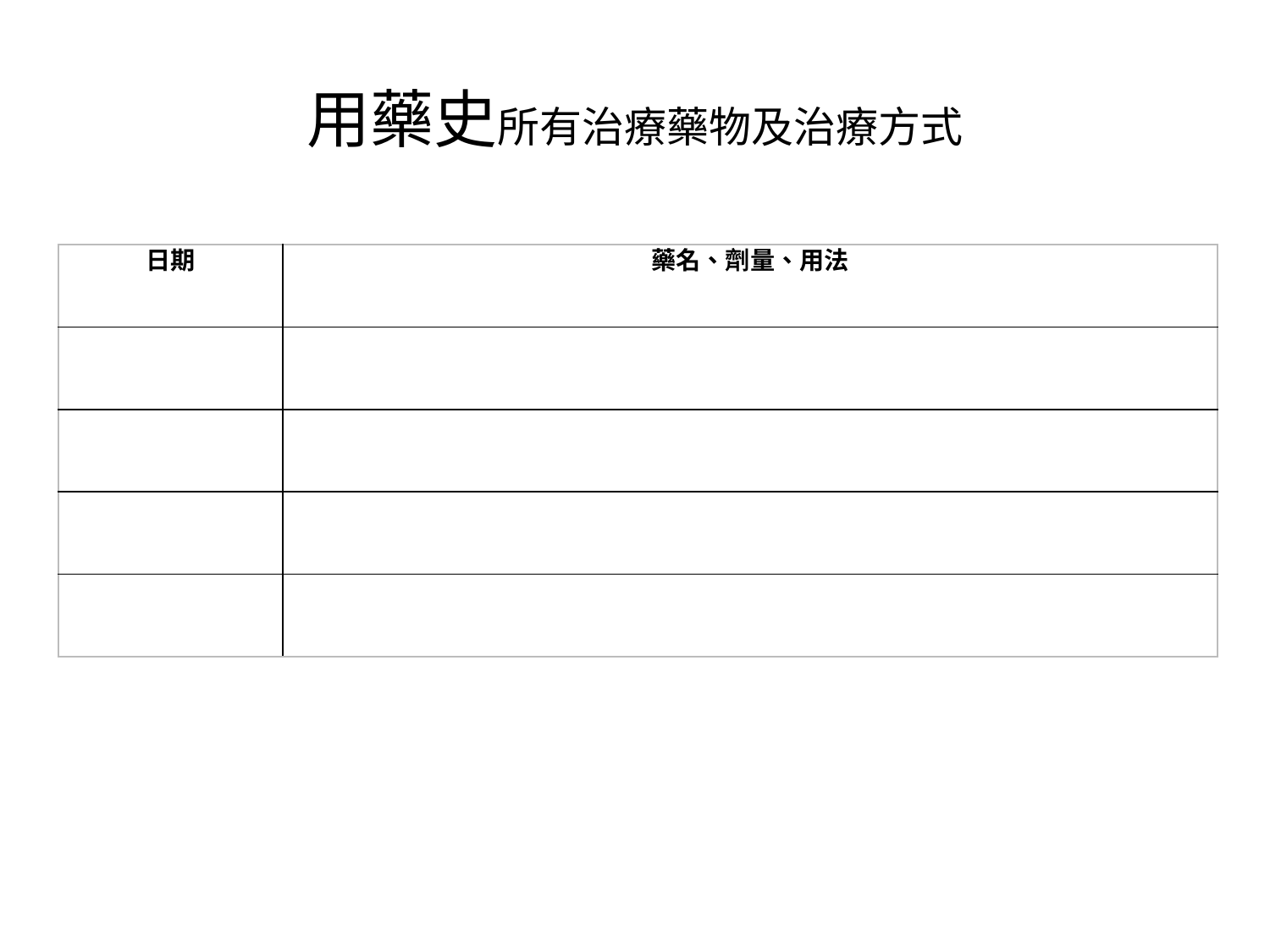

# 用藥史所有治療藥物及治療方式
| 日期 | 藥名、劑量、用法 |
| --- | --- |
|  |  |
|  |  |
|  |  |
|  |  |